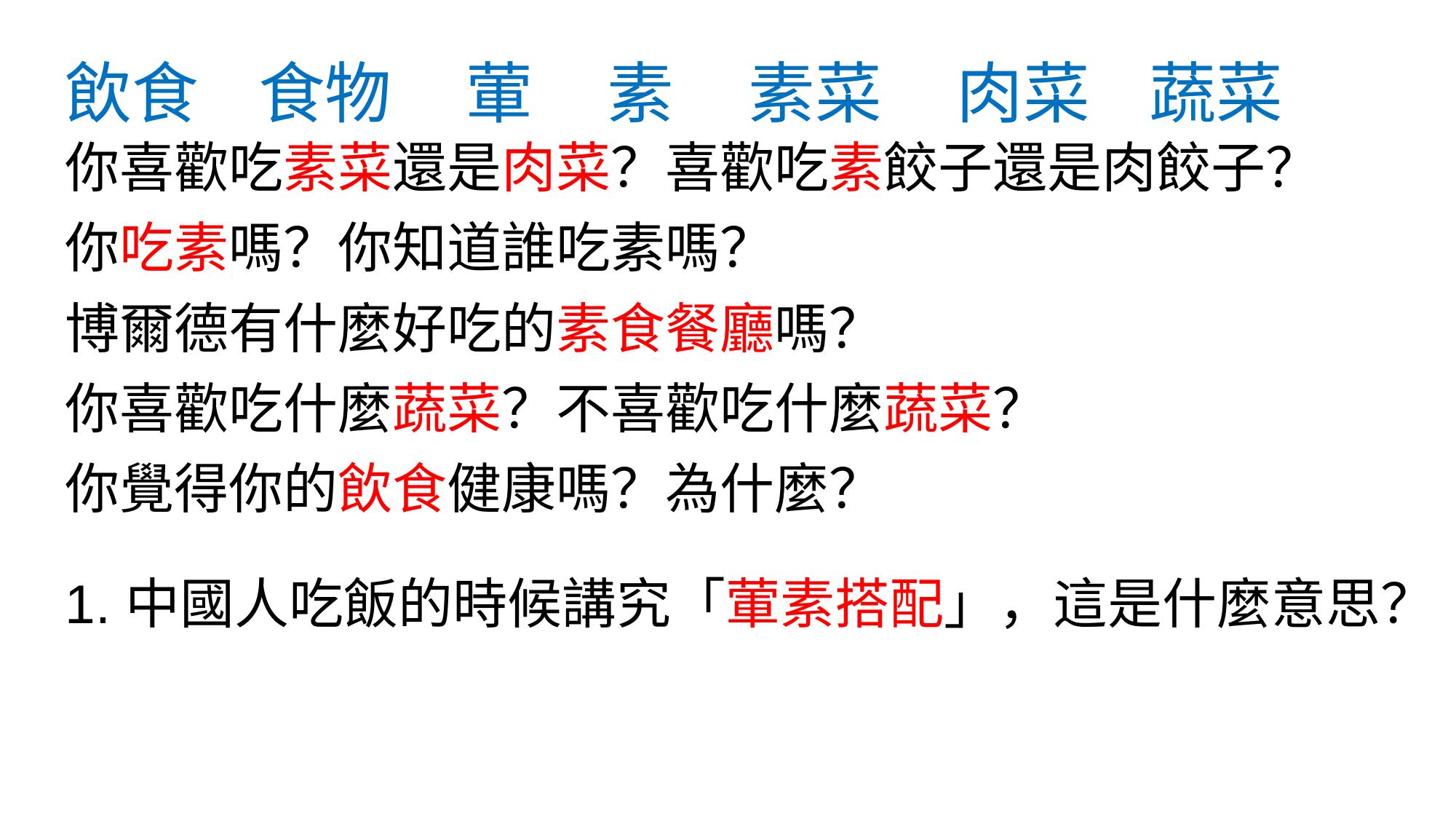

# 飲食    食物     葷     素     素菜     肉菜    蔬菜
你喜歡吃素菜還是肉菜？喜歡吃素餃子還是肉餃子？
你吃素嗎？你知道誰吃素嗎？
博爾德有什麼好吃的素食餐廳嗎？
你喜歡吃什麼蔬菜？不喜歡吃什麼蔬菜？
你覺得你的飲食健康嗎？為什麼？
中國人吃飯的時候講究「葷素搭配」，這是什麼意思？